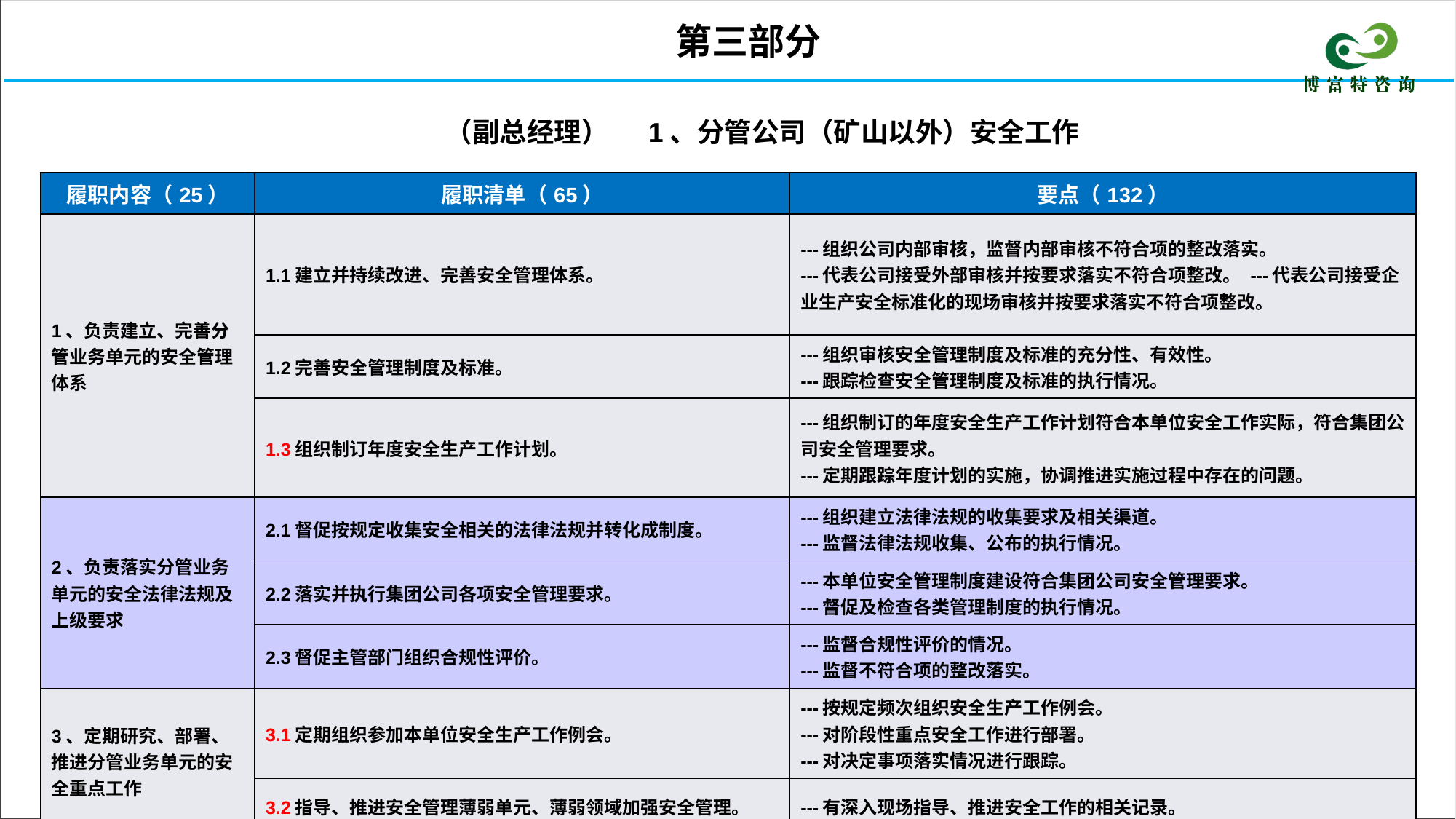

第三部分
33
（副总经理）
1、分管公司（矿山以外）安全工作
| 履职内容（25） | 履职清单（65） | 要点（132） |
| --- | --- | --- |
| 1、负责建立、完善分管业务单元的安全管理体系 | 1.1建立并持续改进、完善安全管理体系。 | ---组织公司内部审核，监督内部审核不符合项的整改落实。 ---代表公司接受外部审核并按要求落实不符合项整改。 ---代表公司接受企业生产安全标准化的现场审核并按要求落实不符合项整改。 |
|  | 1.2完善安全管理制度及标准。 | ---组织审核安全管理制度及标准的充分性、有效性。 ---跟踪检查安全管理制度及标准的执行情况。 |
|  | 1.3组织制订年度安全生产工作计划。 | ---组织制订的年度安全生产工作计划符合本单位安全工作实际，符合集团公司安全管理要求。 ---定期跟踪年度计划的实施，协调推进实施过程中存在的问题。 |
| 2、负责落实分管业务单元的安全法律法规及上级要求 | 2.1督促按规定收集安全相关的法律法规并转化成制度。 | ---组织建立法律法规的收集要求及相关渠道。 ---监督法律法规收集、公布的执行情况。 |
|  | 2.2落实并执行集团公司各项安全管理要求。 | ---本单位安全管理制度建设符合集团公司安全管理要求。 ---督促及检查各类管理制度的执行情况。 |
|  | 2.3督促主管部门组织合规性评价。 | ---监督合规性评价的情况。 ---监督不符合项的整改落实。 |
| 3、定期研究、部署、推进分管业务单元的安全重点工作 | 3.1定期组织参加本单位安全生产工作例会。 | ---按规定频次组织安全生产工作例会。 ---对阶段性重点安全工作进行部署。 ---对决定事项落实情况进行跟踪。 |
|  | 3.2指导、推进安全管理薄弱单元、薄弱领域加强安全管理。 | ---有深入现场指导、推进安全工作的相关记录。 |